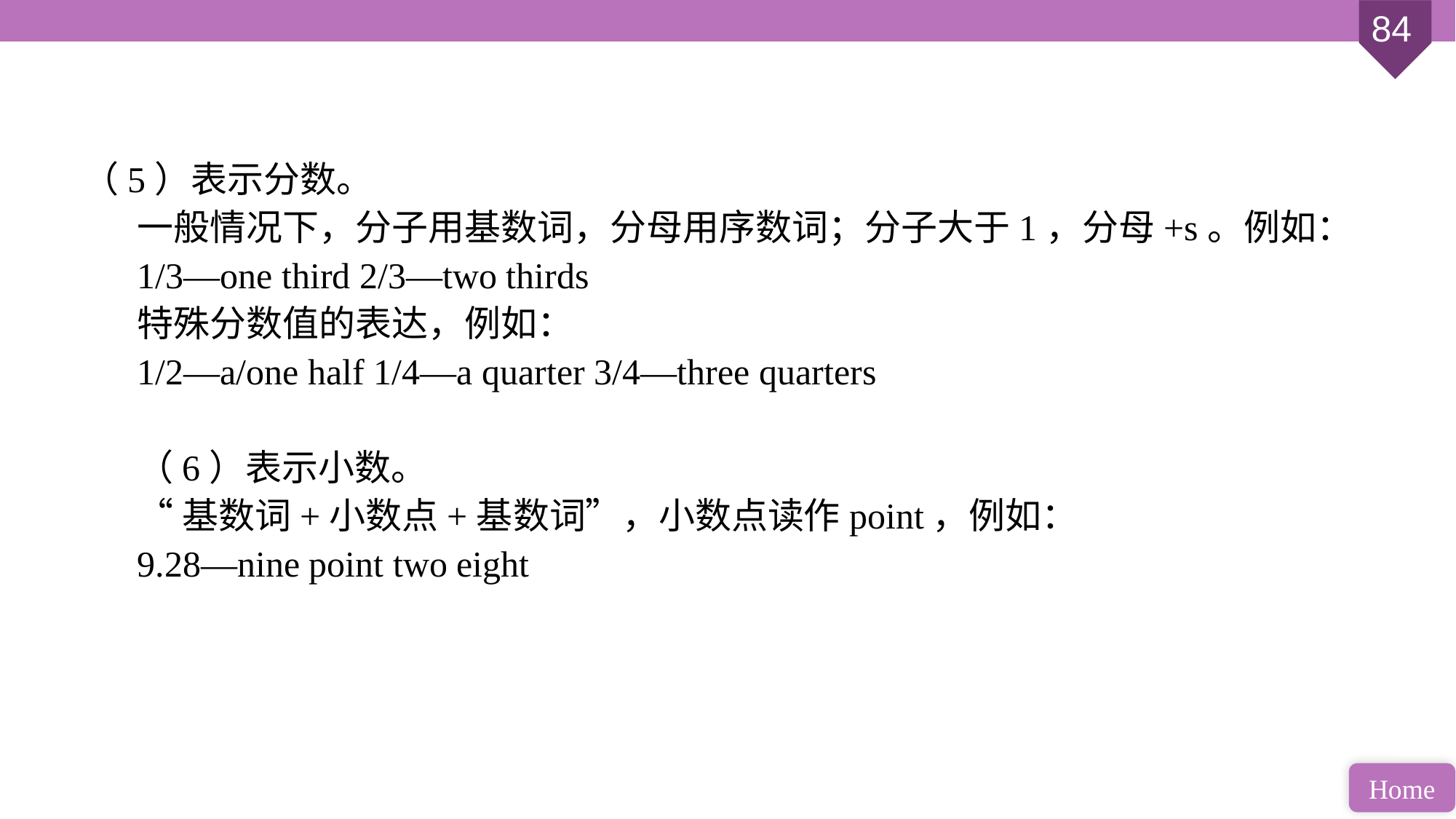

（5）表示分数。
一般情况下，分子用基数词，分母用序数词；分子大于1，分母+s。例如：
1/3—one third 2/3—two thirds
特殊分数值的表达，例如：
1/2—a/one half 1/4—a quarter 3/4—three quarters

（6）表示小数。
“基数词+小数点+基数词”，小数点读作point，例如：
9.28—nine point two eight